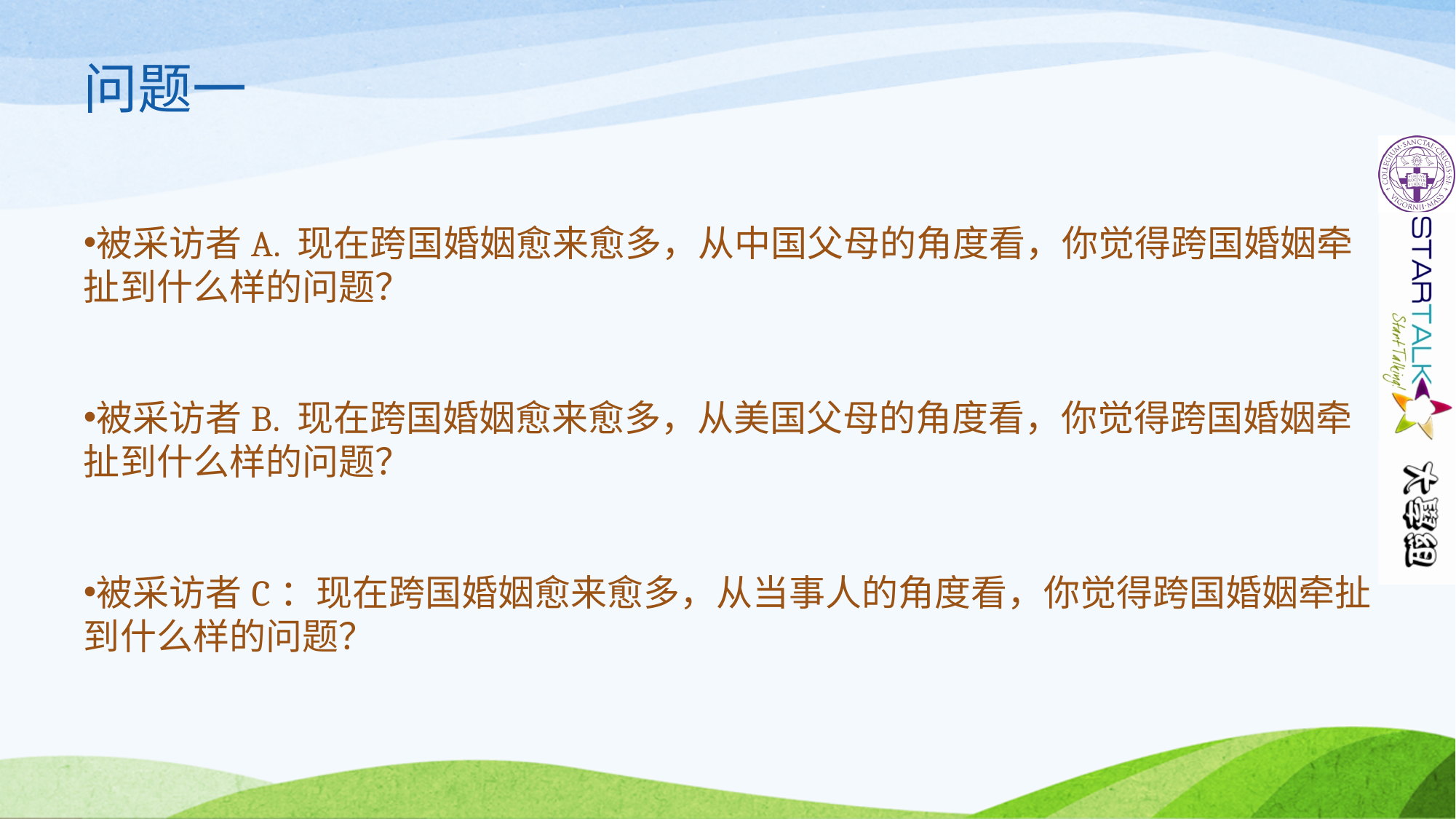

# 问题一
被采访者A. 现在跨国婚姻愈来愈多，从中国父母的角度看，你觉得跨国婚姻牵扯到什么样的问题？

被采访者B. 现在跨国婚姻愈来愈多，从美国父母的角度看，你觉得跨国婚姻牵扯到什么样的问题？

被采访者C：现在跨国婚姻愈来愈多，从当事人的角度看，你觉得跨国婚姻牵扯到什么样的问题？